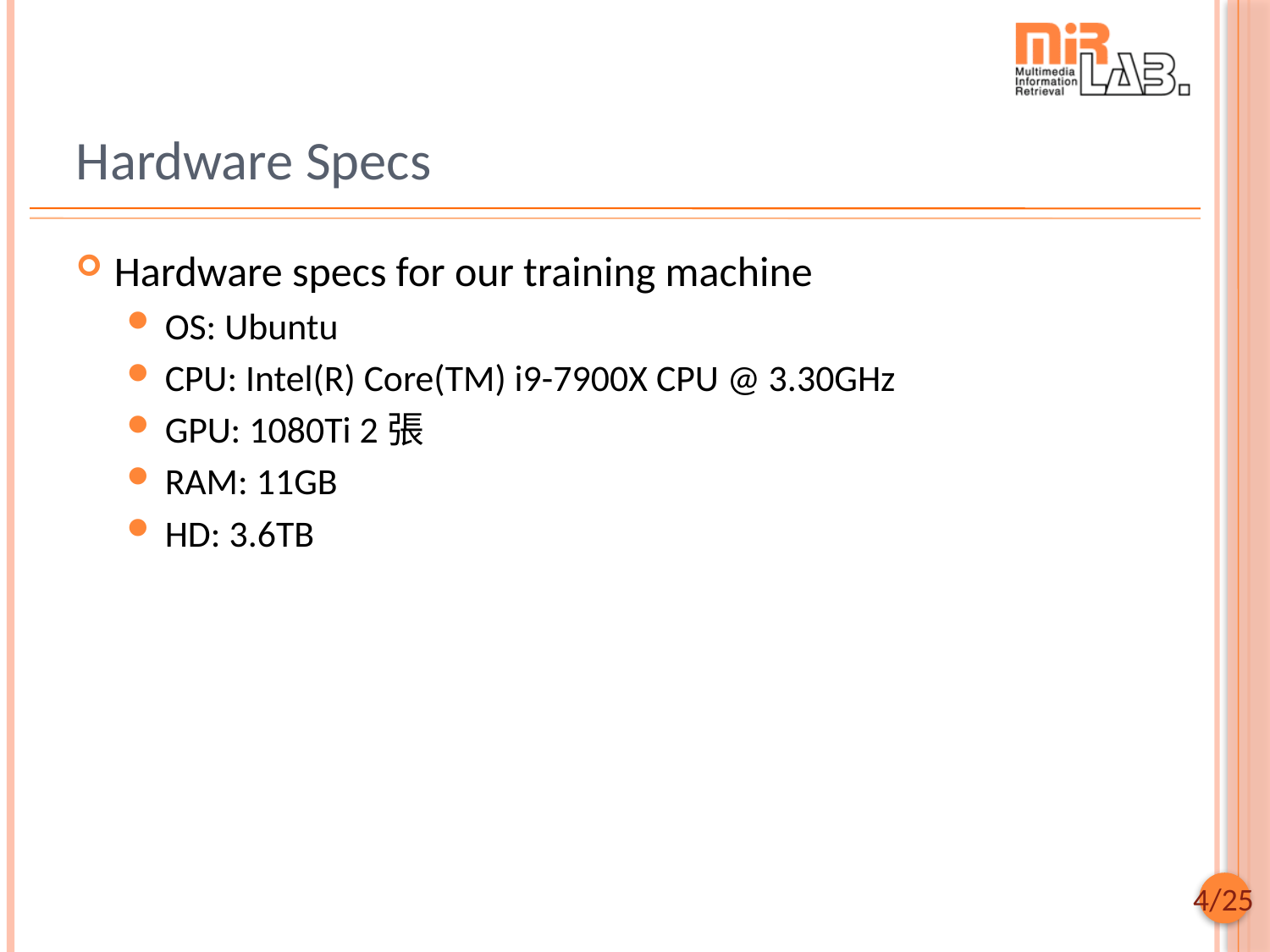

# Hardware Specs
Hardware specs for our training machine
OS: Ubuntu
CPU: Intel(R) Core(TM) i9-7900X CPU @ 3.30GHz
GPU: 1080Ti 2張
RAM: 11GB
HD: 3.6TB